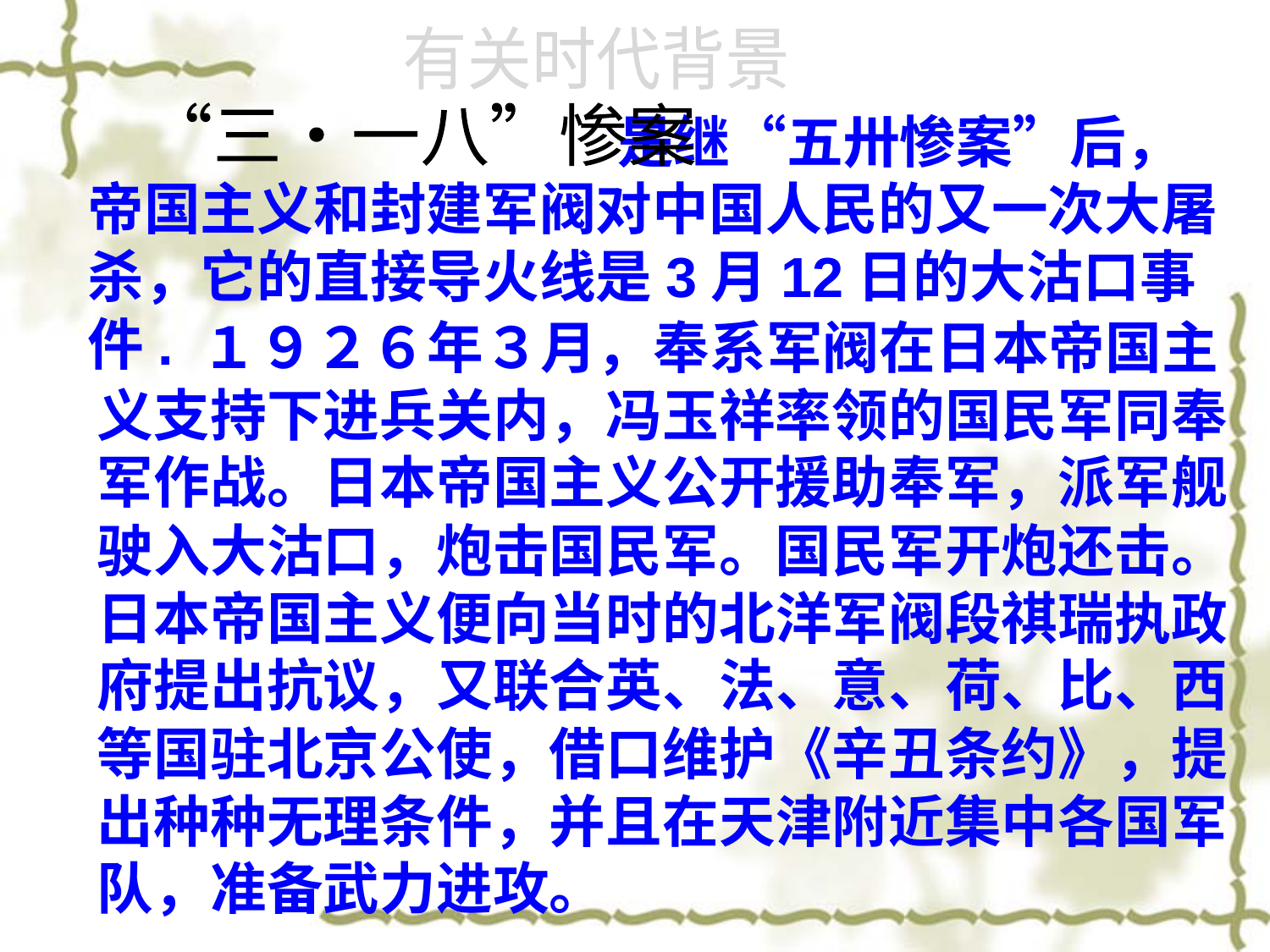

有关时代背景
                                        是继“五卅惨案”后，帝国主义和封建军阀对中国人民的又一次大屠杀，它的直接导火线是3月12日的大沽口事件.
“三·一八”惨案
       １９２６年３月，奉系军阀在日本帝国主义支持下进兵关内，冯玉祥率领的国民军同奉军作战。日本帝国主义公开援助奉军，派军舰驶入大沽口，炮击国民军。国民军开炮还击。日本帝国主义便向当时的北洋军阀段祺瑞执政府提出抗议，又联合英、法、意、荷、比、西等国驻北京公使，借口维护《辛丑条约》，提出种种无理条件，并且在天津附近集中各国军队，准备武力进攻。